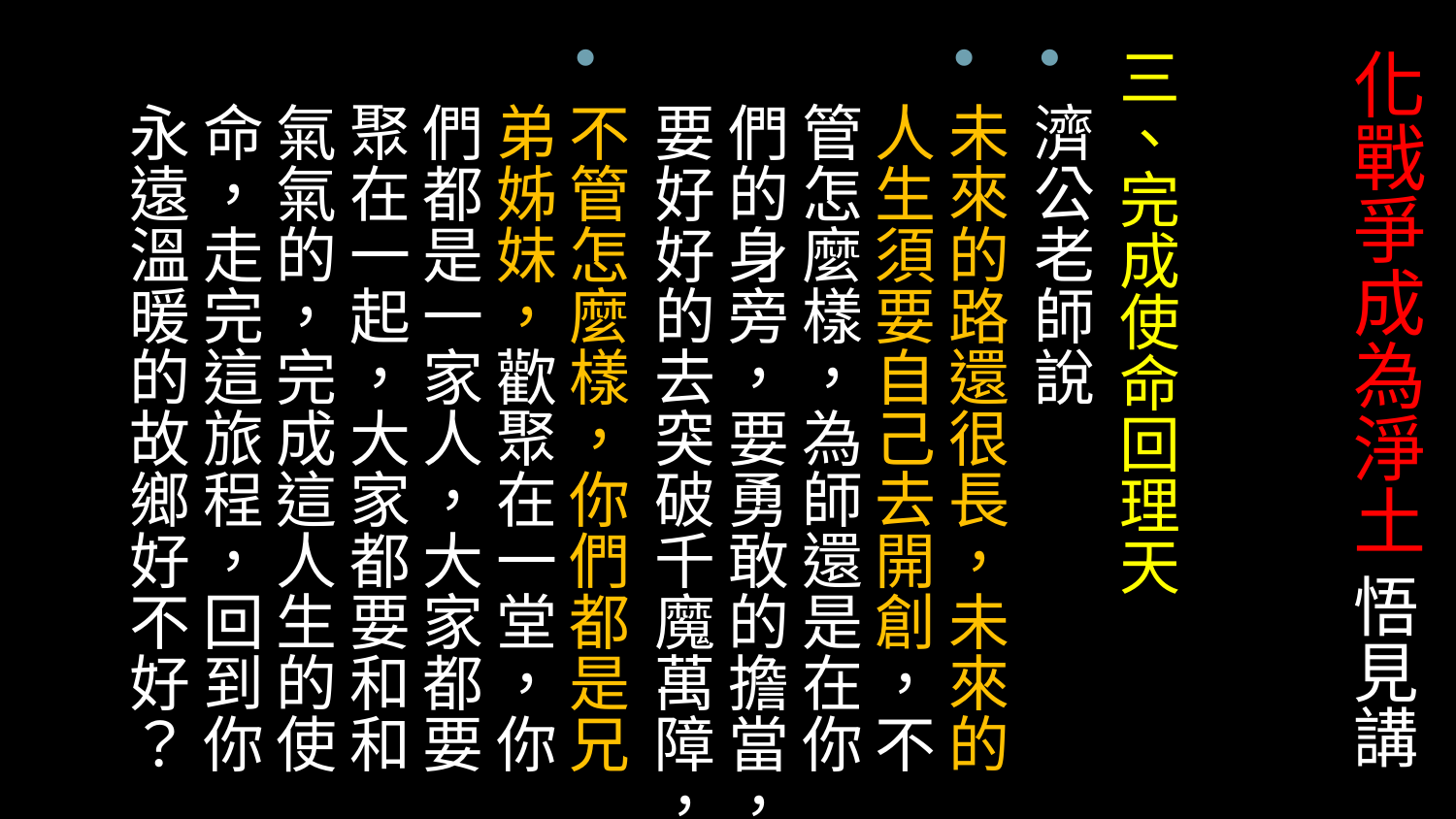

# 化戰爭成為淨土 悟見講
三、完成使命回理天
濟公老師說
未來的路還很長，未來的人生須要自己去開創，不管怎麼樣，為師還是在你們的身旁，要勇敢的擔當，要好好的去突破千魔萬障，
不管怎麼樣，你們都是兄弟姊妹，歡聚在一堂，你們都是一家人，大家都要聚在一起，大家都要和和氣氣的，完成這人生的使命，走完這旅程，回到你永遠溫暖的故鄉好不好？